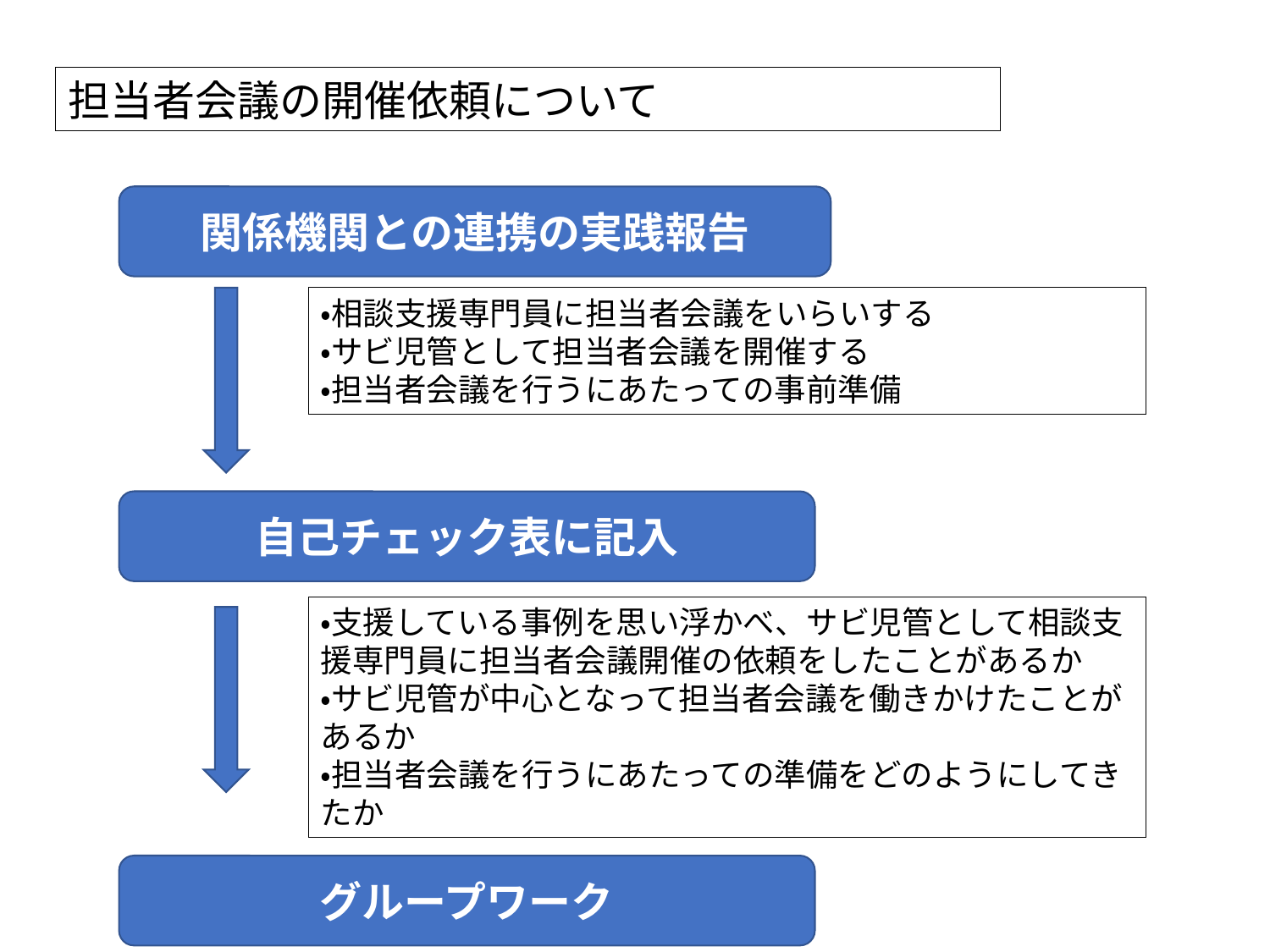

担当者会議の開催依頼について
関係機関との連携の実践報告

・相談支援専門員に担当者会議をいらいする
・サビ児管として担当者会議を開催する
・担当者会議を行うにあたっての事前準備
自己チェック表に記入
・支援している事例を思い浮かべ、サビ児管として相談支援専門員に担当者会議開催の依頼をしたことがあるか
・サビ児管が中心となって担当者会議を働きかけたことがあるか
・担当者会議を行うにあたっての準備をどのようにしてきたか

グループワーク